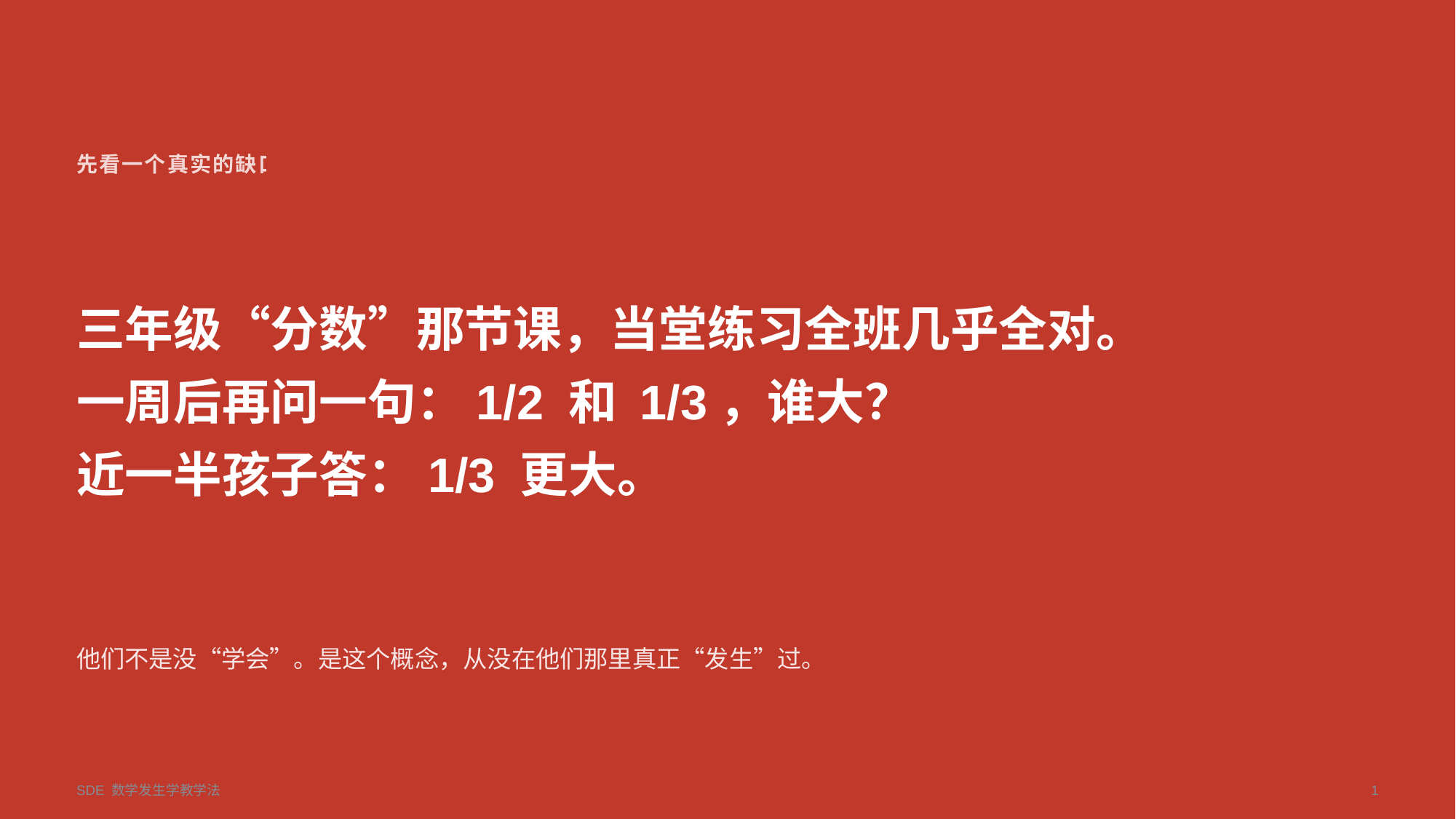

先看一个真实的缺口
三年级“分数”那节课，当堂练习全班几乎全对。
一周后再问一句：1/2 和 1/3，谁大？
近一半孩子答：1/3 更大。
他们不是没“学会”。是这个概念，从没在他们那里真正“发生”过。
SDE 数学发生学教学法
1